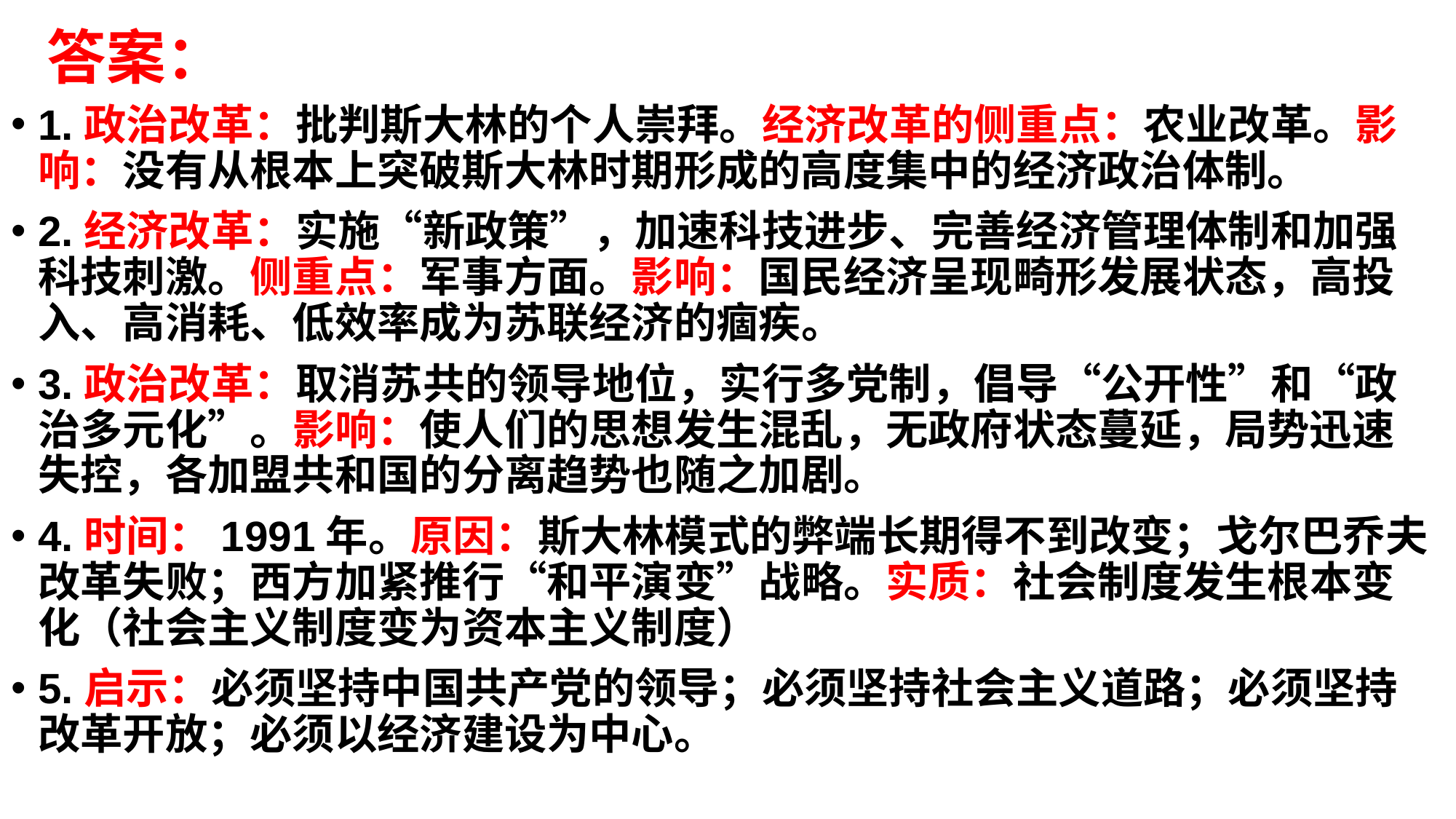

# 答案：
1.政治改革：批判斯大林的个人崇拜。经济改革的侧重点：农业改革。影响：没有从根本上突破斯大林时期形成的高度集中的经济政治体制。
2.经济改革：实施“新政策”，加速科技进步、完善经济管理体制和加强科技刺激。侧重点：军事方面。影响：国民经济呈现畸形发展状态，高投入、高消耗、低效率成为苏联经济的痼疾。
3.政治改革：取消苏共的领导地位，实行多党制，倡导“公开性”和“政治多元化”。影响：使人们的思想发生混乱，无政府状态蔓延，局势迅速失控，各加盟共和国的分离趋势也随之加剧。
4.时间：1991年。原因：斯大林模式的弊端长期得不到改变；戈尔巴乔夫改革失败；西方加紧推行“和平演变”战略。实质：社会制度发生根本变化（社会主义制度变为资本主义制度）
5.启示：必须坚持中国共产党的领导；必须坚持社会主义道路；必须坚持改革开放；必须以经济建设为中心。